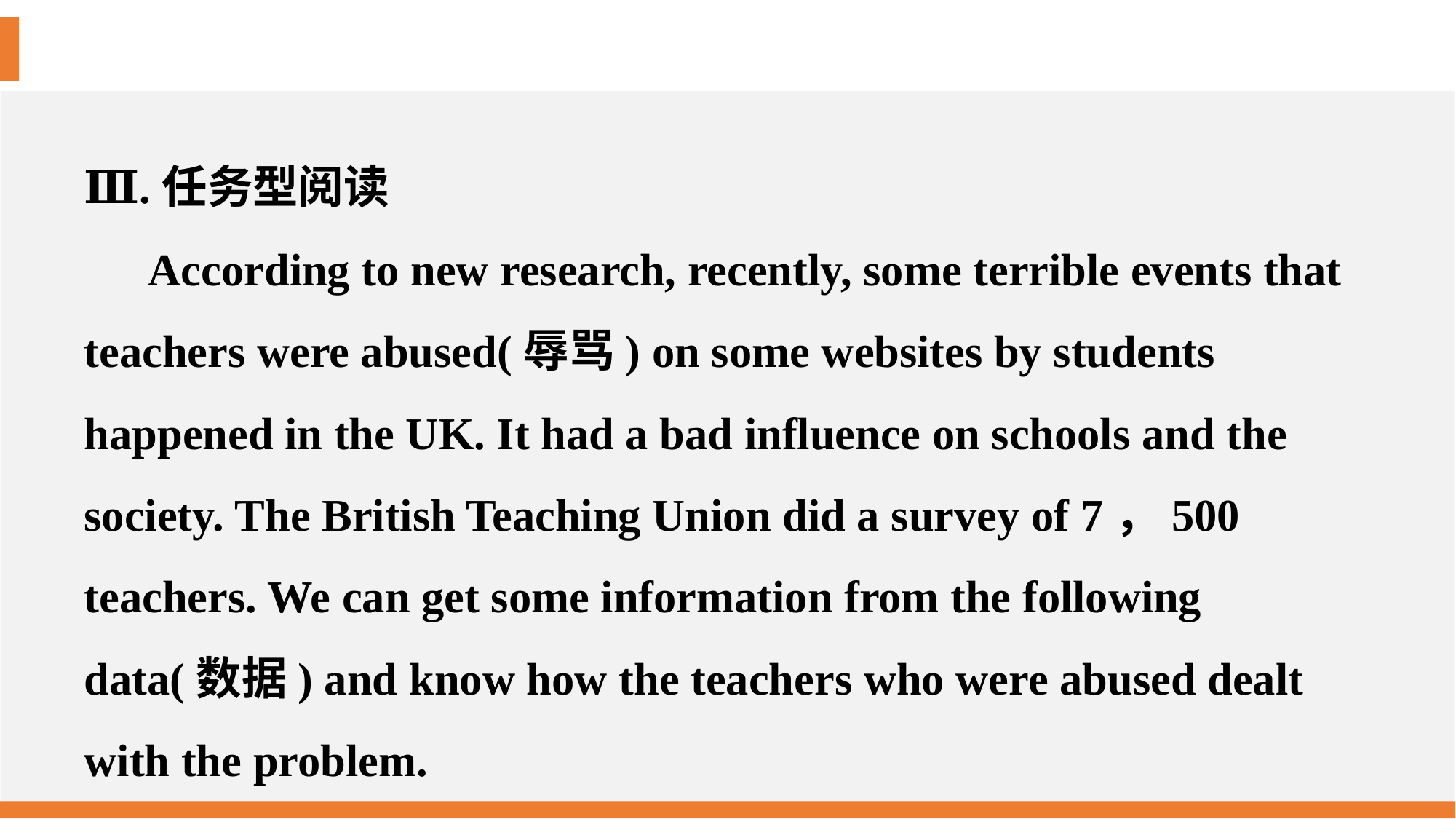

Ⅲ.任务型阅读
According to new research, recently, some terrible events that teachers were abused(辱骂) on some websites by students happened in the UK. It had a bad influence on schools and the society. The British Teaching Union did a survey of 7，500 teachers. We can get some information from the following data(数据) and know how the teachers who were abused dealt with the problem.